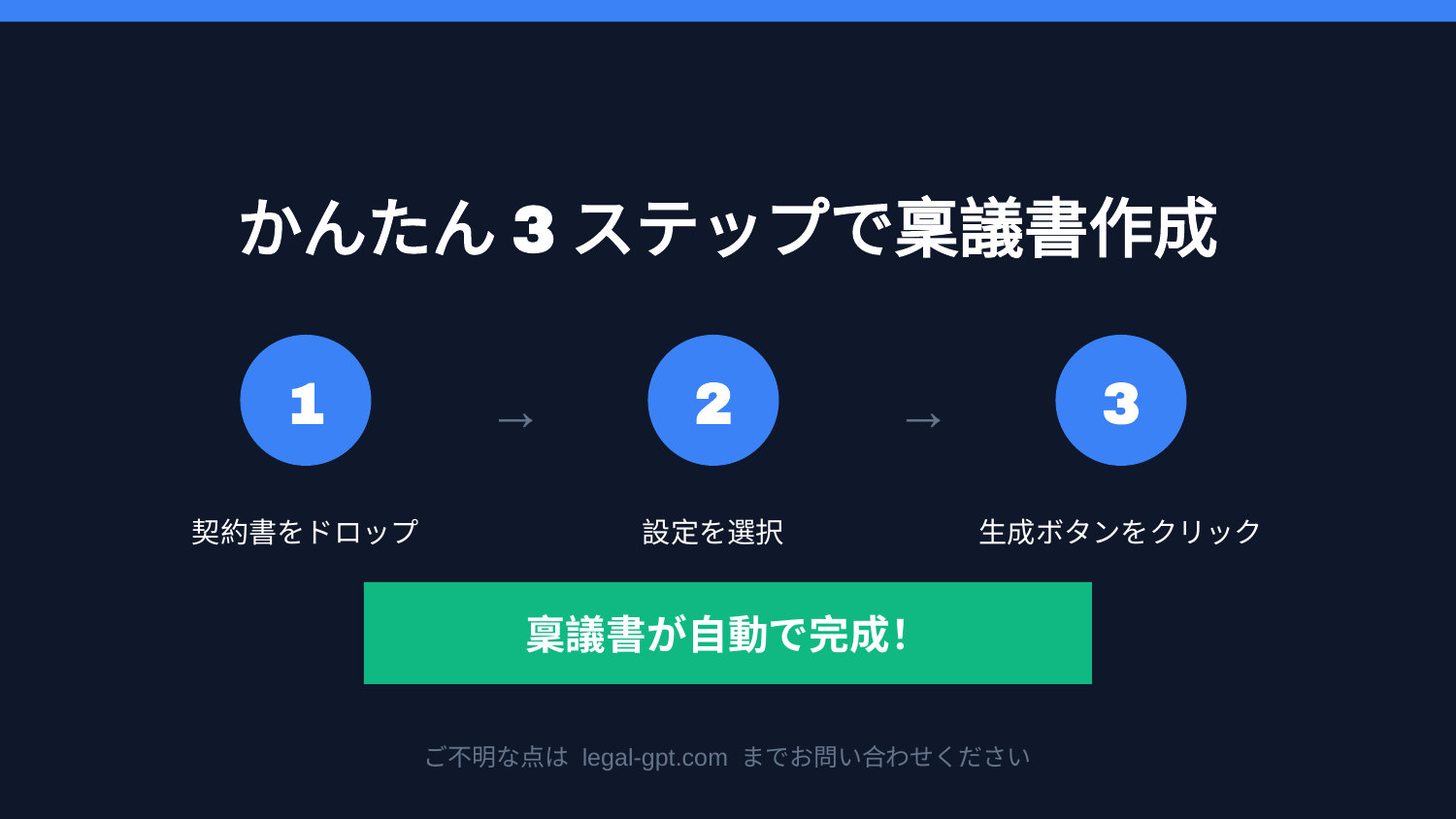

かんたん3ステップで稟議書作成

1

2

3
→
→
契約書をドロップ
設定を選択
生成ボタンをクリック

稟議書が自動で完成！
ご不明な点は legal-gpt.com までお問い合わせください